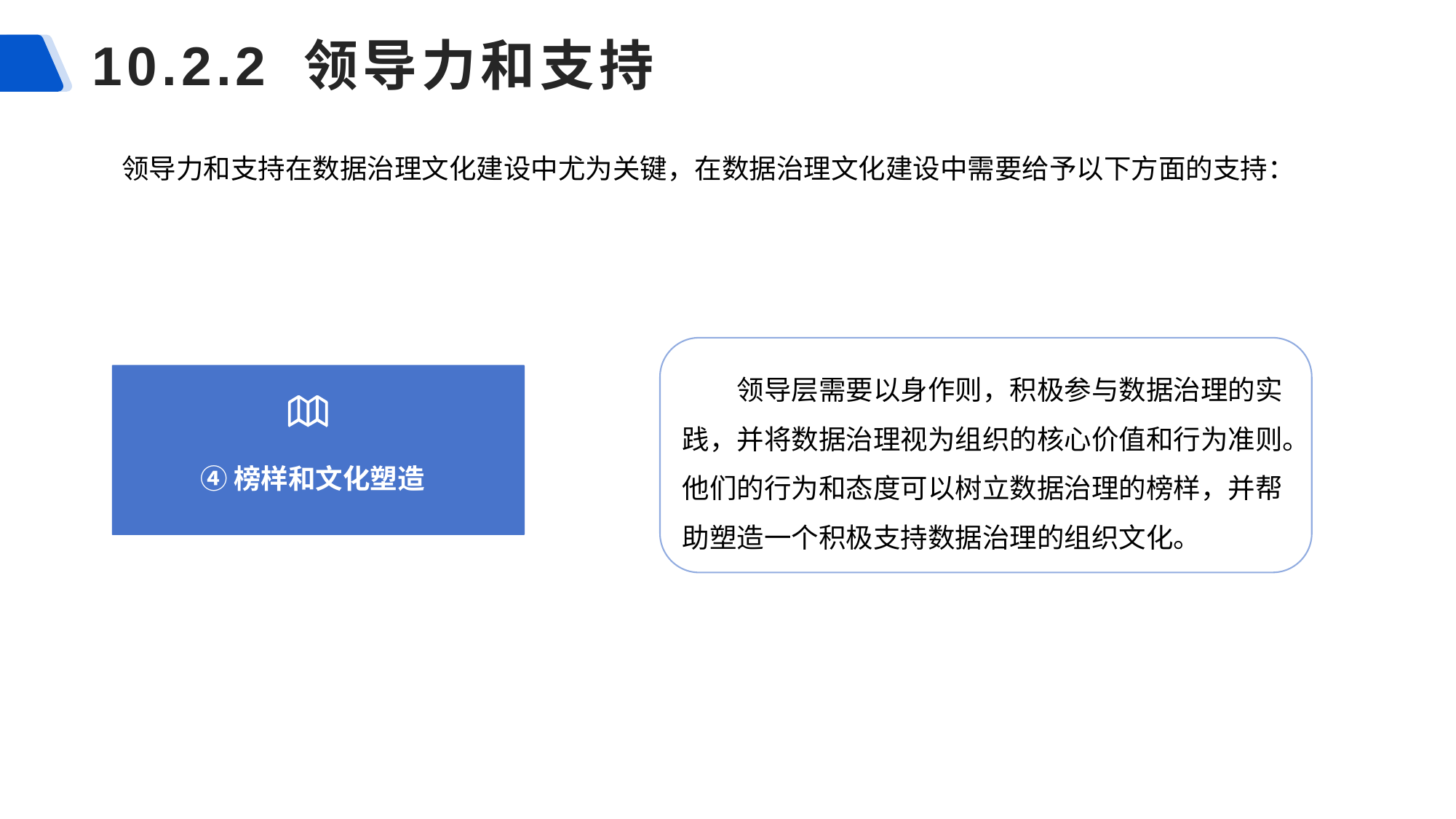

# 10.2.2 领导力和支持
领导力和支持在数据治理文化建设中尤为关键，在数据治理文化建设中需要给予以下方面的支持：
领导层需要以身作则，积极参与数据治理的实践，并将数据治理视为组织的核心价值和行为准则。他们的行为和态度可以树立数据治理的榜样，并帮助塑造一个积极支持数据治理的组织文化。

④榜样和文化塑造